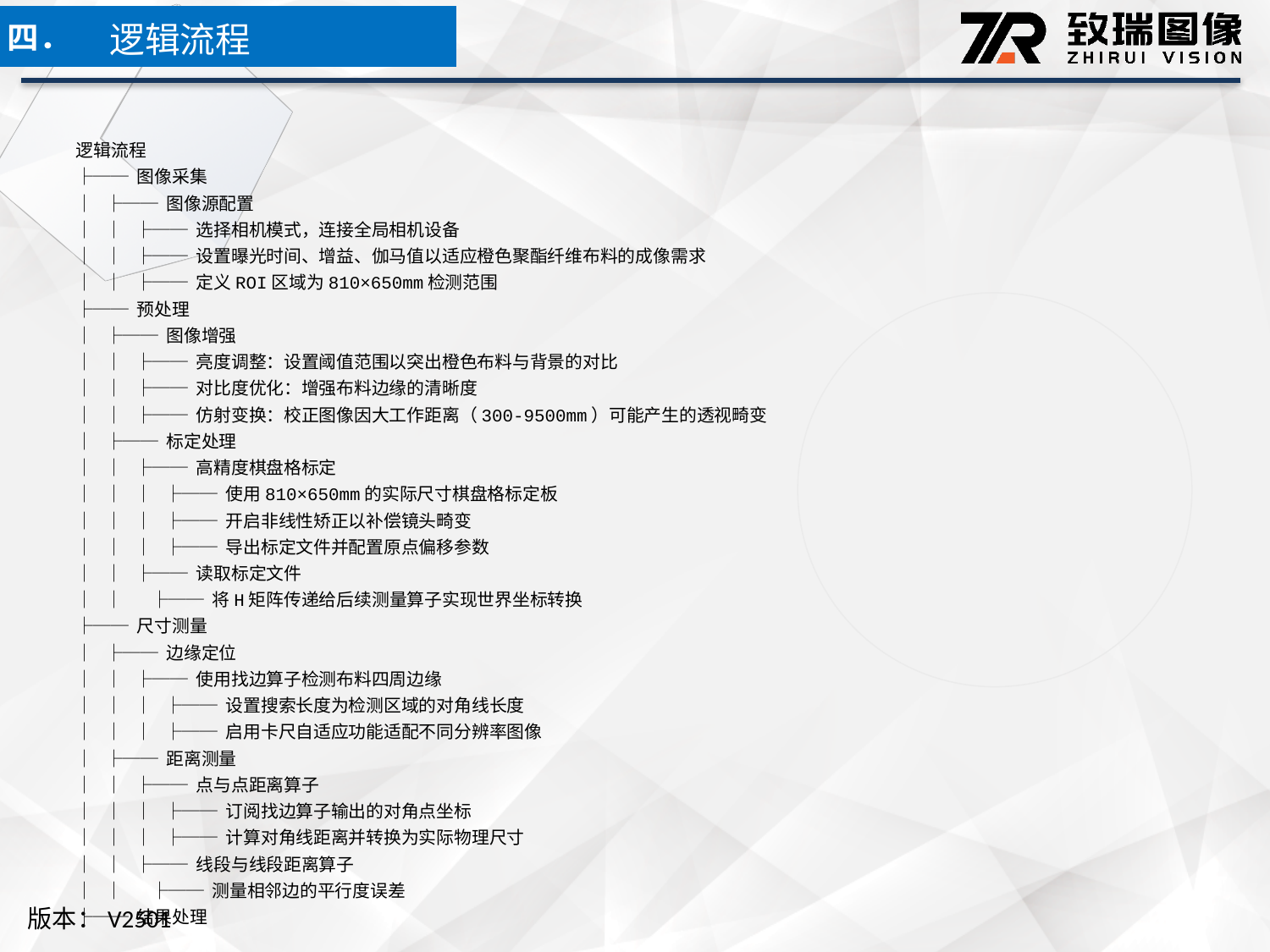

逻辑流程
四．

逻辑流程
├── 图像采集
│   ├── 图像源配置
│   │   ├── 选择相机模式，连接全局相机设备
│   │   ├── 设置曝光时间、增益、伽马值以适应橙色聚酯纤维布料的成像需求
│   │   ├── 定义ROI区域为810×650mm检测范围
├── 预处理
│   ├── 图像增强
│   │   ├── 亮度调整：设置阈值范围以突出橙色布料与背景的对比
│   │   ├── 对比度优化：增强布料边缘的清晰度
│   │   ├── 仿射变换：校正图像因大工作距离（300-9500mm）可能产生的透视畸变
│   ├── 标定处理
│   │   ├── 高精度棋盘格标定
│   │   │   ├── 使用810×650mm的实际尺寸棋盘格标定板
│   │   │   ├── 开启非线性矫正以补偿镜头畸变
│   │   │   ├── 导出标定文件并配置原点偏移参数
│   │   ├── 读取标定文件
│   │       ├── 将H矩阵传递给后续测量算子实现世界坐标转换
├── 尺寸测量
│   ├── 边缘定位
│   │   ├── 使用找边算子检测布料四周边缘
│   │   │   ├── 设置搜索长度为检测区域的对角线长度
│   │   │   ├── 启用卡尺自适应功能适配不同分辨率图像
│   ├── 距离测量
│   │   ├── 点与点距离算子
│   │   │   ├── 订阅找边算子输出的对角点坐标
│   │   │   ├── 计算对角线距离并转换为实际物理尺寸
│   │   ├── 线段与线段距离算子
│   │       ├── 测量相邻边的平行度误差
├── 结果处理